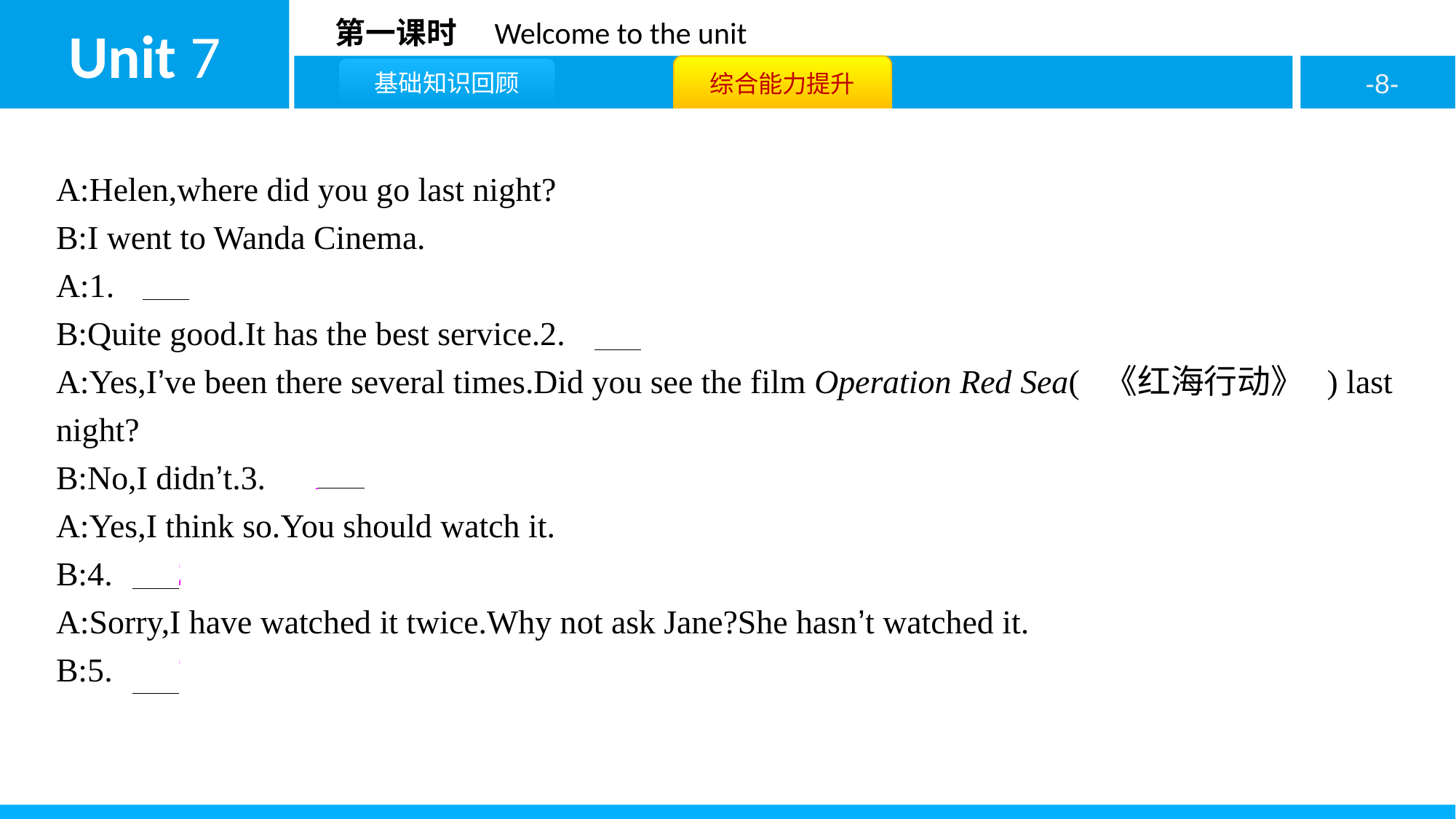

A:Helen,where did you go last night?
B:I went to Wanda Cinema.
A:1.　C
B:Quite good.It has the best service.2.　D
A:Yes,I’ve been there several times.Did you see the film Operation Red Sea(  《红海行动》  ) last night?
B:No,I didn’t.3.　A
A:Yes,I think so.You should watch it.
B:4.　E
A:Sorry,I have watched it twice.Why not ask Jane?She hasn’t watched it.
B:5.　F